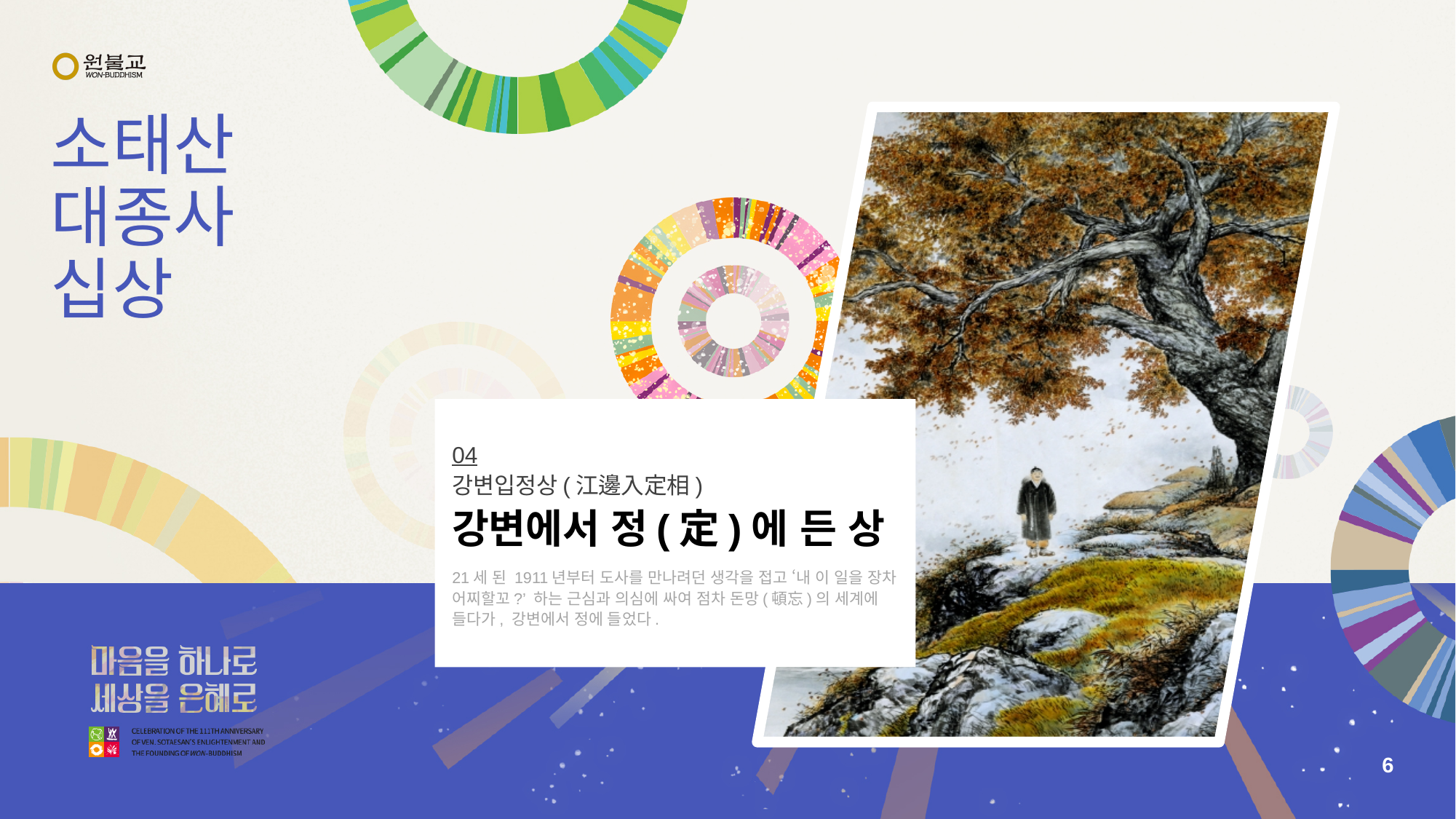

# 소태산 대종사 십상

04
강변입정상(江邊入定相)
강변에서 정(定)에 든 상
21세 된 1911년부터 도사를 만나려던 생각을 접고 ‘내 이 일을 장차 어찌할꼬?’ 하는 근심과 의심에 싸여 점차 돈망(頓忘)의 세계에 들다가, 강변에서 정에 들었다.
6